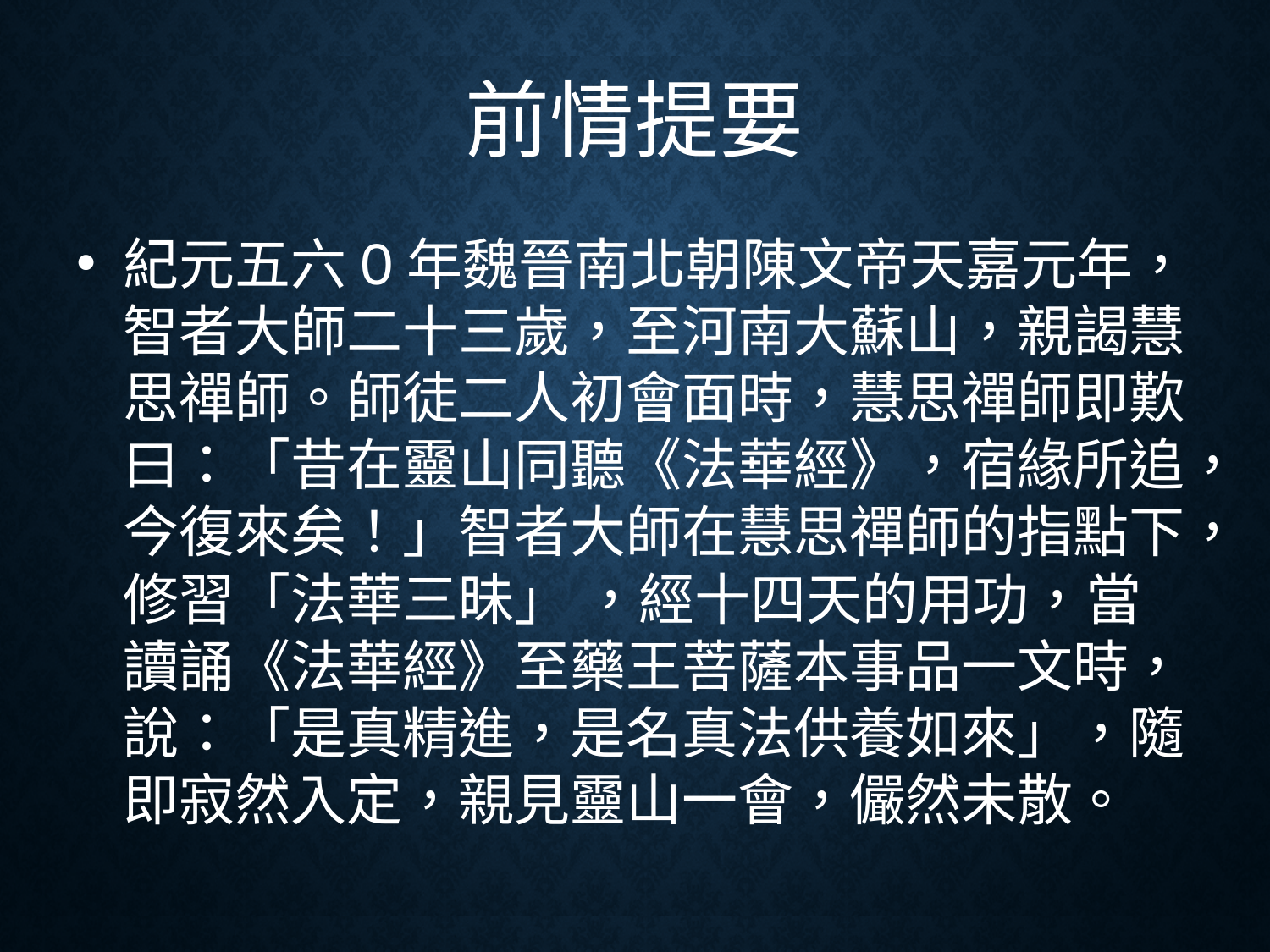

# 前情提要
紀元五六O年魏晉南北朝陳文帝天嘉元年，智者大師二十三歲，至河南大蘇山，親謁慧思禪師。師徒二人初會面時，慧思禪師即歎曰：「昔在靈山同聽《法華經》，宿緣所追，今復來矣！」智者大師在慧思禪師的指點下，修習「法華三昧」 ，經十四天的用功，當讀誦《法華經》至藥王菩薩本事品一文時，說：「是真精進，是名真法供養如來」，隨即寂然入定，親見靈山一會，儼然未散。